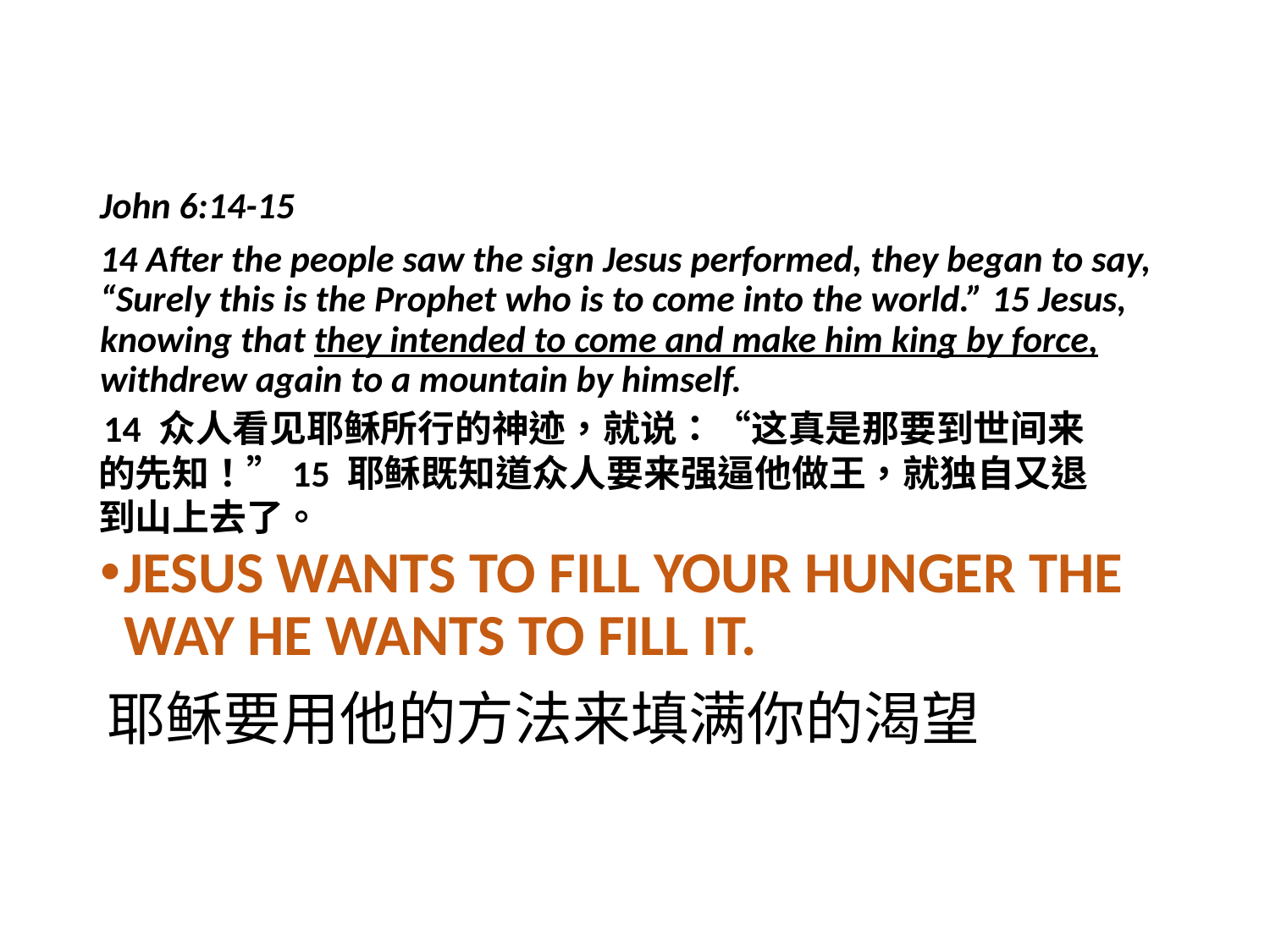

John 6:14-15
14 After the people saw the sign Jesus performed, they began to say, “Surely this is the Prophet who is to come into the world.” 15 Jesus, knowing that they intended to come and make him king by force, withdrew again to a mountain by himself.

JESUS WANTS TO FILL YOUR HUNGER THE WAY HE WANTS TO FILL IT.

 14 众人看见耶稣所行的神迹，就说：“这真是那要到世间来的先知！”15 耶稣既知道众人要来强逼他做王，就独自又退到山上去了。
# 耶稣要用他的方法来填满你的渴望